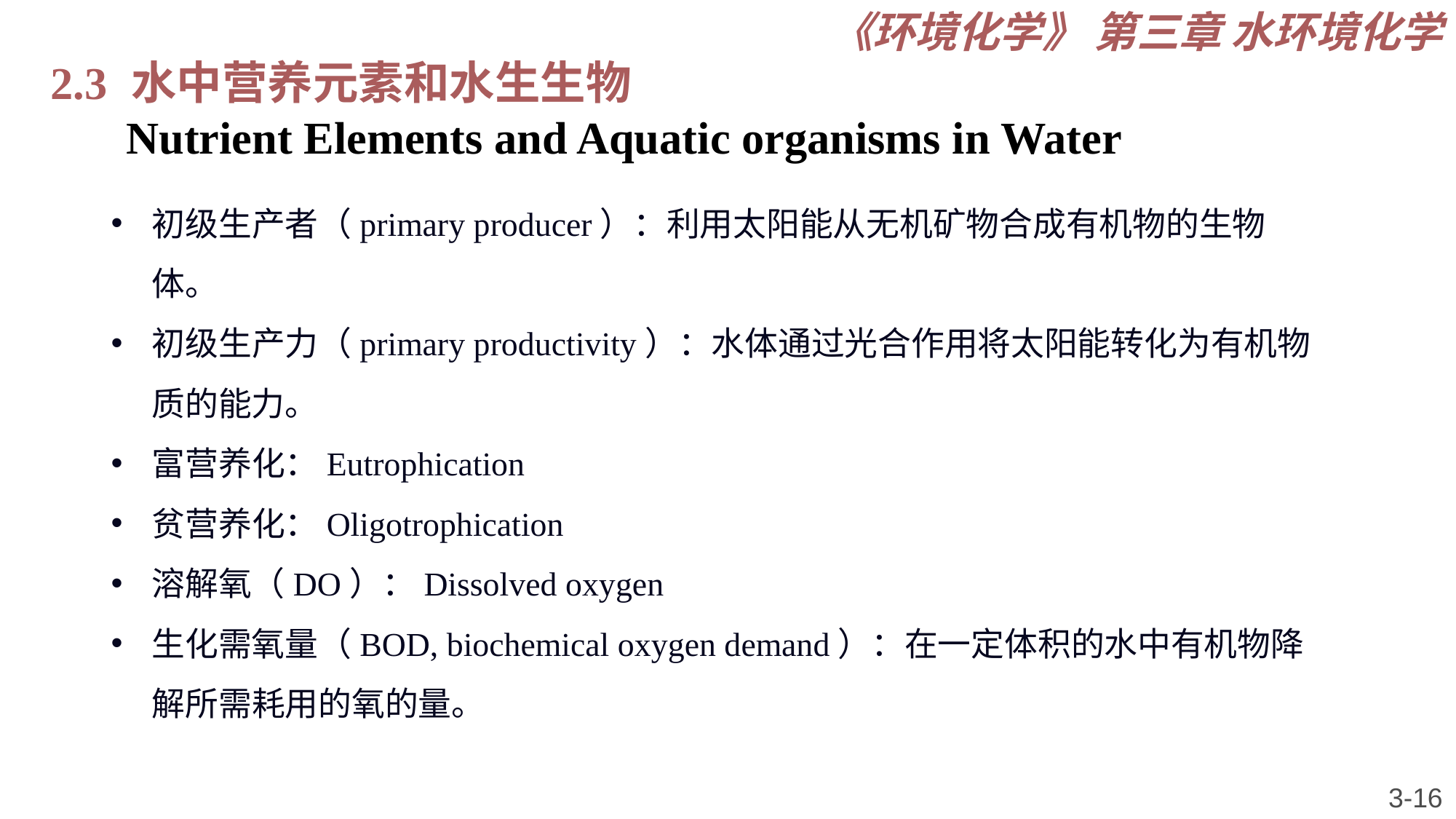

《环境化学》 第三章 水环境化学
2.3 水中营养元素和水生生物
      Nutrient Elements and Aquatic organisms in Water
初级生产者（primary producer）：利用太阳能从无机矿物合成有机物的生物体。
初级生产力（primary productivity）：水体通过光合作用将太阳能转化为有机物质的能力。
富营养化：Eutrophication
贫营养化：Oligotrophication
溶解氧（DO）：Dissolved oxygen
生化需氧量（BOD, biochemical oxygen demand）：在一定体积的水中有机物降解所需耗用的氧的量。
3-16